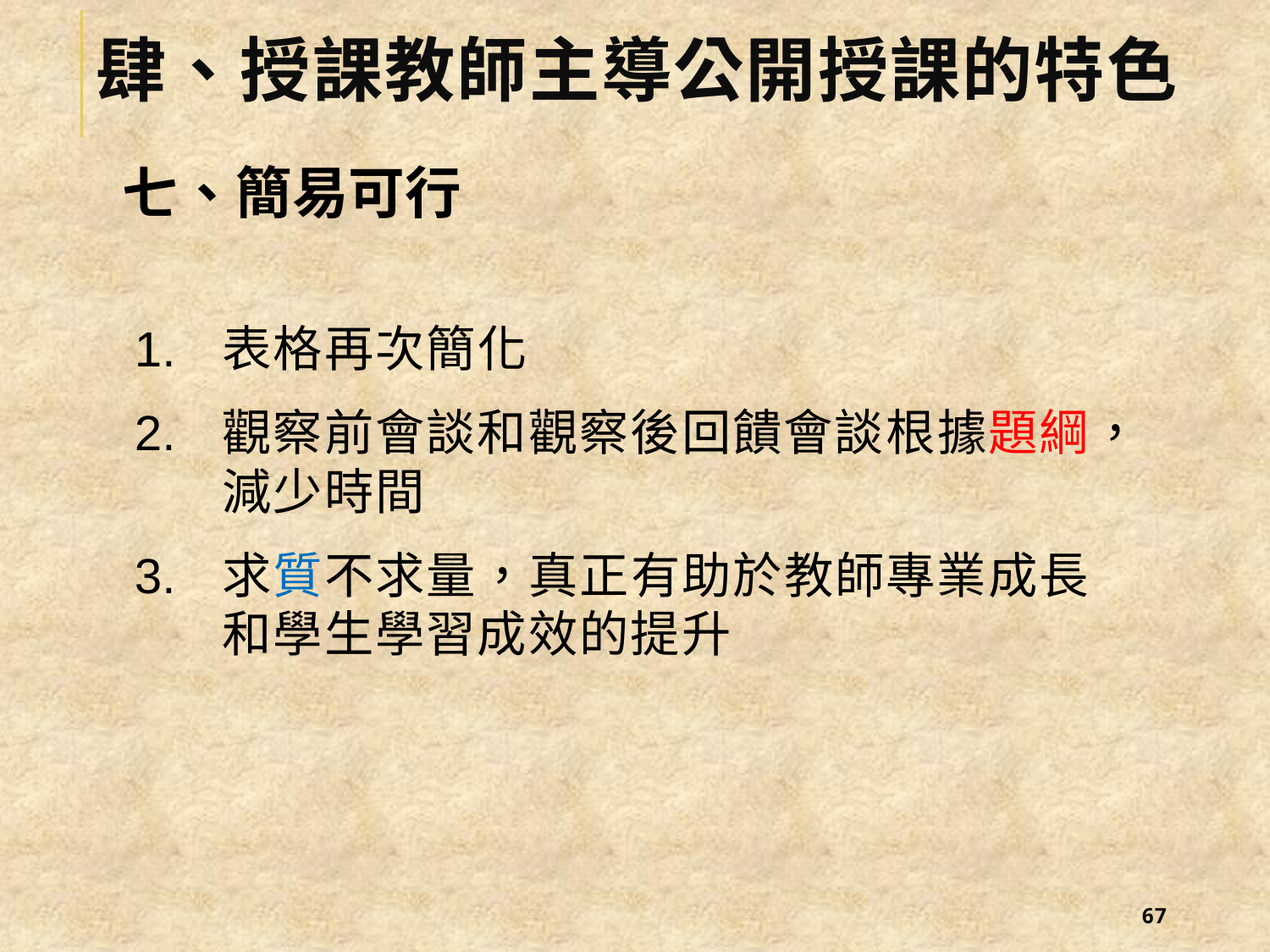

# 肆、授課教師主導公開授課的特色
七、簡易可行
表格再次簡化
觀察前會談和觀察後回饋會談根據題綱，減少時間
求質不求量，真正有助於教師專業成長和學生學習成效的提升

67